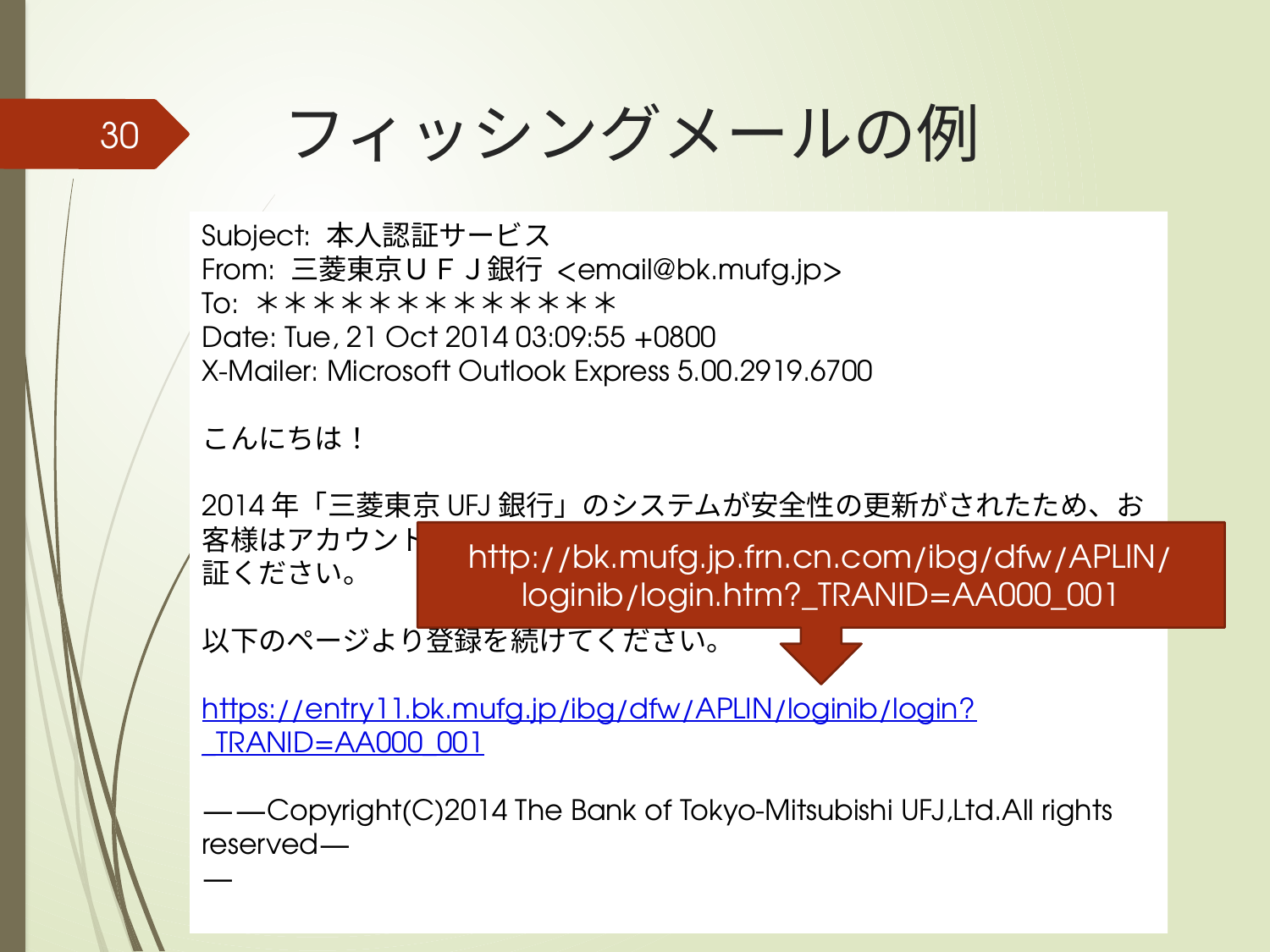

# フィッシングメールの例
30
Subject: 本人認証サービス
From: 三菱東京ＵＦＪ銀行 <email@bk.mufg.jp>
To: ＊＊＊＊＊＊＊＊＊＊＊＊＊
Date: Tue, 21 Oct 2014 03:09:55 +0800
X-Mailer: Microsoft Outlook Express 5.00.2919.6700

こんにちは！

2014年「三菱東京UFJ銀行」のシステムが安全性の更新がされたため、お客様はアカウントが凍結?休眠されないように、直ちにアカウントをご認証ください。

以下のページより登録を続けてください。

https://entry11.bk.mufg.jp/ibg/dfw/APLIN/loginib/login?_TRANID=AA000_001

――Copyright(C)2014 The Bank of Tokyo-Mitsubishi UFJ,Ltd.All rights reserved―
―

http://bk.mufg.jp.frn.cn.com/ibg/dfw/APLIN/loginib/login.htm?_TRANID=AA000_001